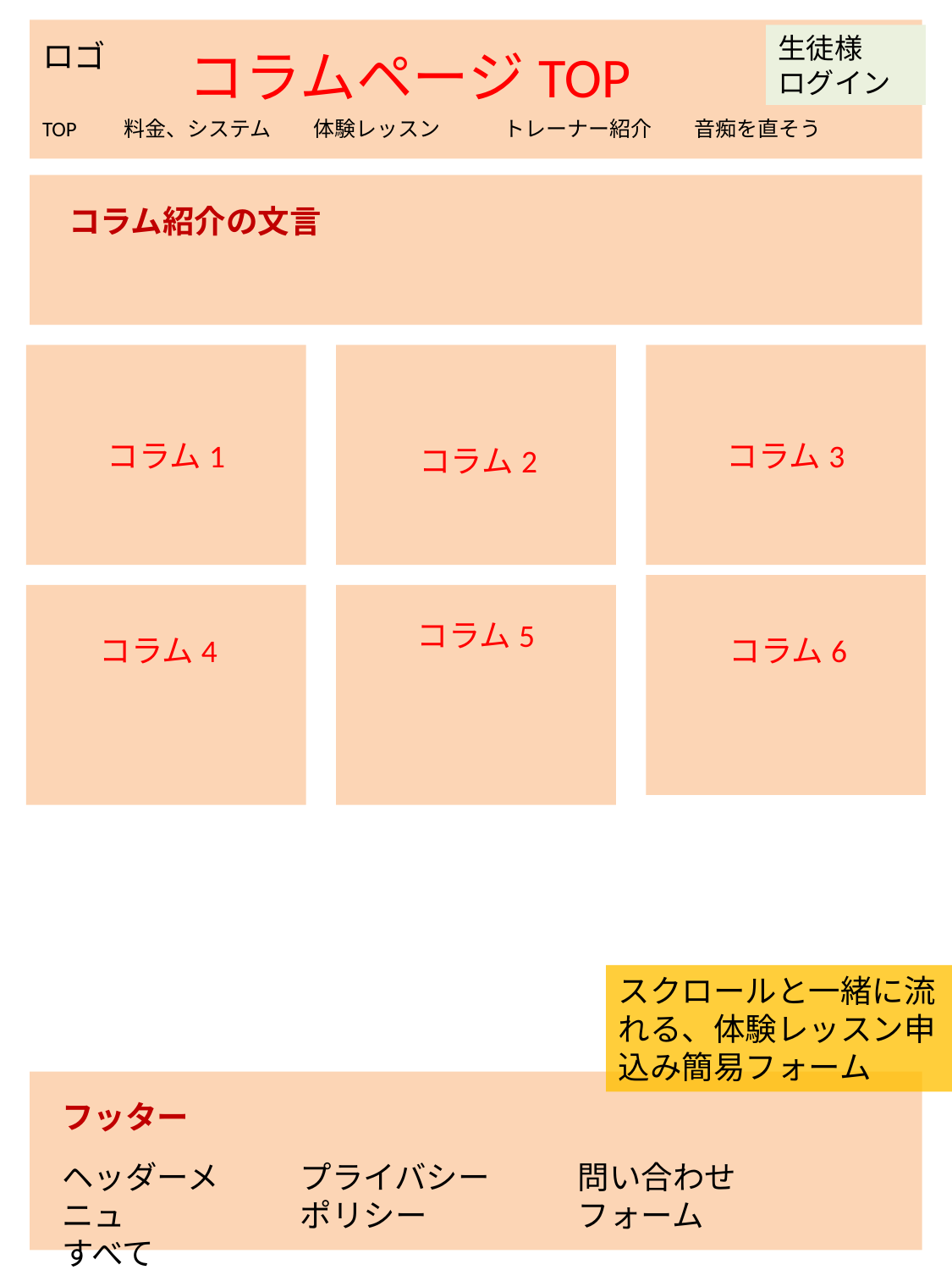

生徒様
ログイン
ロゴ
コラムページTOP

TOP　　料金、システム　　体験レッスン　　　トレーナー紹介　　音痴を直そう

コラム紹介の文言

コラム1

コラム3
コラム2

コラム5
コラム4
コラム6
スクロールと一緒に流れる、体験レッスン申込み簡易フォーム

フッター

ヘッダーメニュ
すべて
プライバシーポリシー
問い合わせフォーム